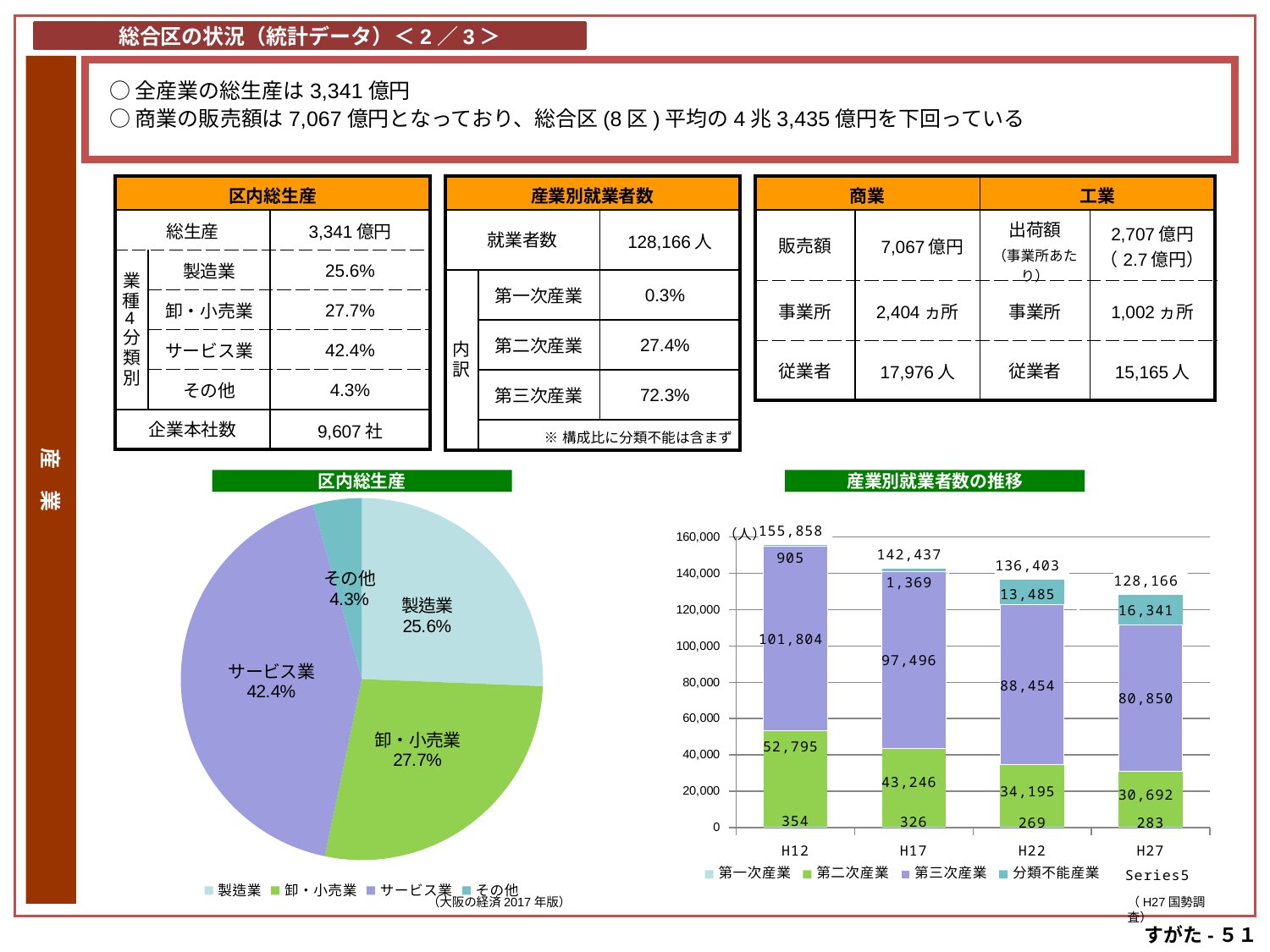

総合区の状況（統計データ）＜2／3＞
産　業

○全産業の総生産は3,341億円
○商業の販売額は7,067億円となっており、総合区(8区)平均の4兆3,435億円を下回っている
| 区内総生産 |  |  |
| --- | --- | --- |
| 総生産 |  | 3,341億円 |
| 業種4分類別 | 製造業 | 25.6% |
|  | 卸・小売業 | 27.7% |
|  | サービス業 | 42.4% |
|  | その他 | 4.3% |
| 企業本社数 |  | 9,607社 |
| 産業別就業者数 |  |  |
| --- | --- | --- |
| 就業者数 |  | 128,166人 |
| 内訳 | 第一次産業 | 0.3% |
|  | 第二次産業 | 27.4% |
|  | 第三次産業 | 72.3% |
|  | ※構成比に分類不能は含まず |  |
| 商業 |  | 工業 |  |
| --- | --- | --- | --- |
| 販売額 | 7,067億円 | 出荷額 （事業所あたり） | 2,707億円 （2.7億円） |
| 事業所 | 2,404ヵ所 | 事業所 | 1,002ヵ所 |
| 従業者 | 17,976人 | 従業者 | 15,165人 |
区内総生産
産業別就業者数の推移

### Chart

| Category | 業種別 |
|---|---|
| 製造業 | 0.2562200968600871 |
| 卸・小売業 | 0.2767172004539632 |
| サービス業 | 0.42363734517758384 |
| その他 | 0.04342535750836576 |

### Chart

| Category | 第一次産業 | 第二次産業 | 第三次産業 | 分類不能産業 |  |
|---|---|---|---|---|---|
| H12 | 354.0 | 52795.0 | 101804.0 | 905.0 | 155858.0 |
| H17 | 326.0 | 43246.0 | 97496.0 | 1369.0 | 142437.0 |
| H22 | 269.0 | 34195.0 | 88454.0 | 13485.0 | 136403.0 |
| H27 | 283.0 | 30692.0 | 80850.0 | 16341.0 | 128166.0 |
（大阪の経済2017年版）
（H27国勢調査）
すがた-５１